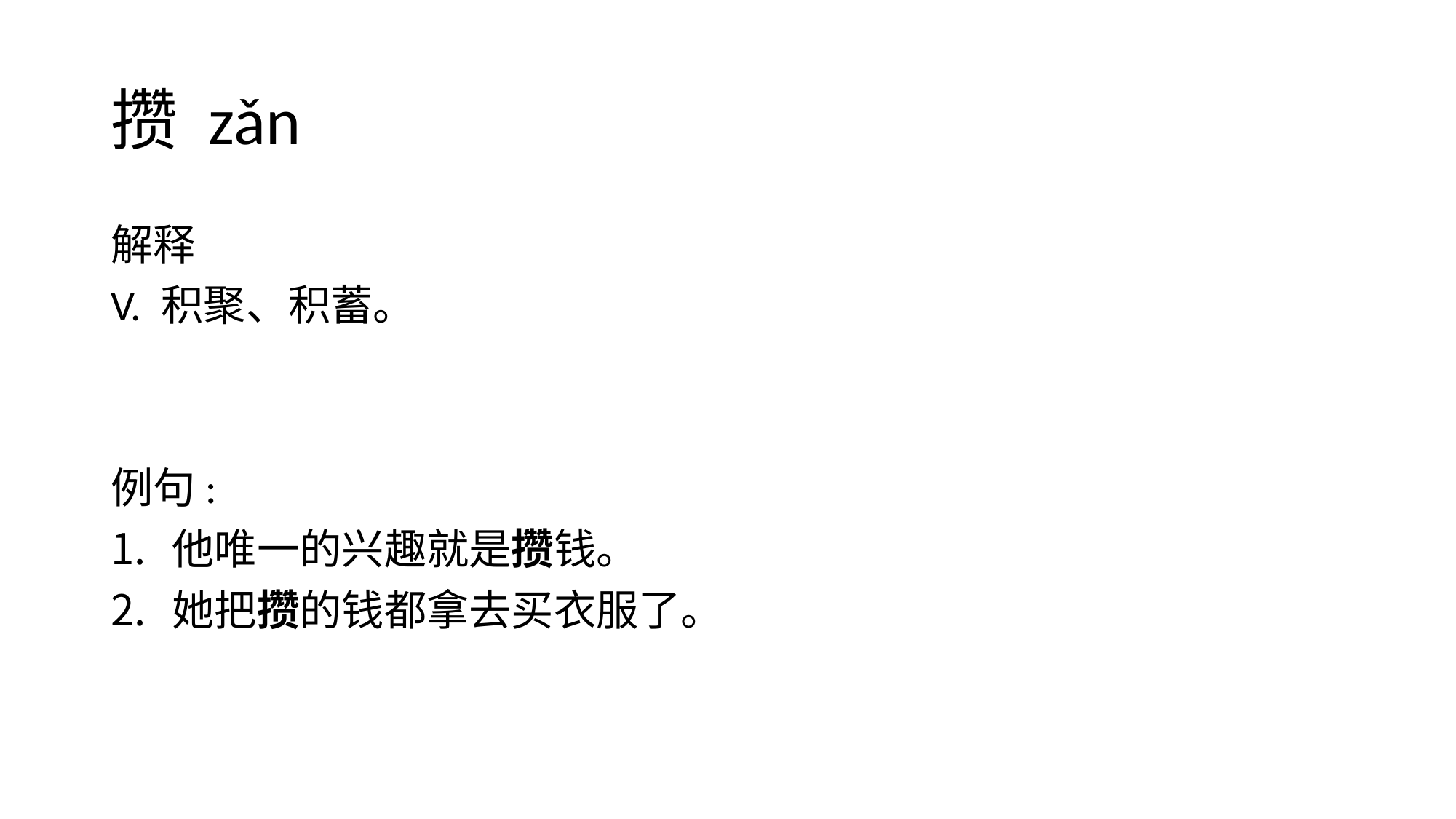

# 攒 zǎn
解释
V. 积聚、积蓄。

例句:
他唯一的兴趣就是攒钱。
她把攒的钱都拿去买衣服了。